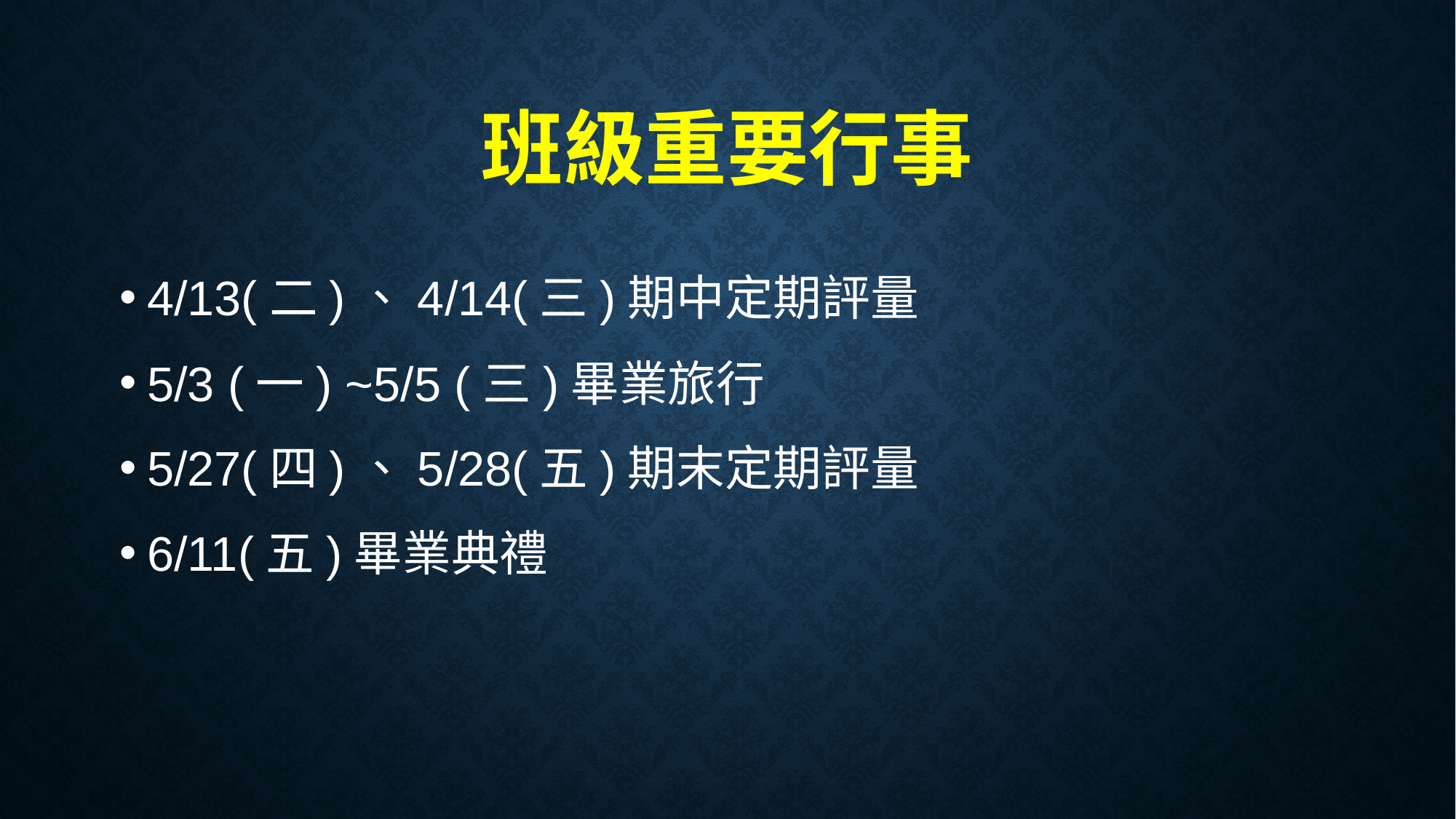

# 班級重要行事
4/13(二)、4/14(三)期中定期評量
5/3 (一) ~5/5 (三)畢業旅行
5/27(四)、5/28(五)期末定期評量
6/11(五)畢業典禮